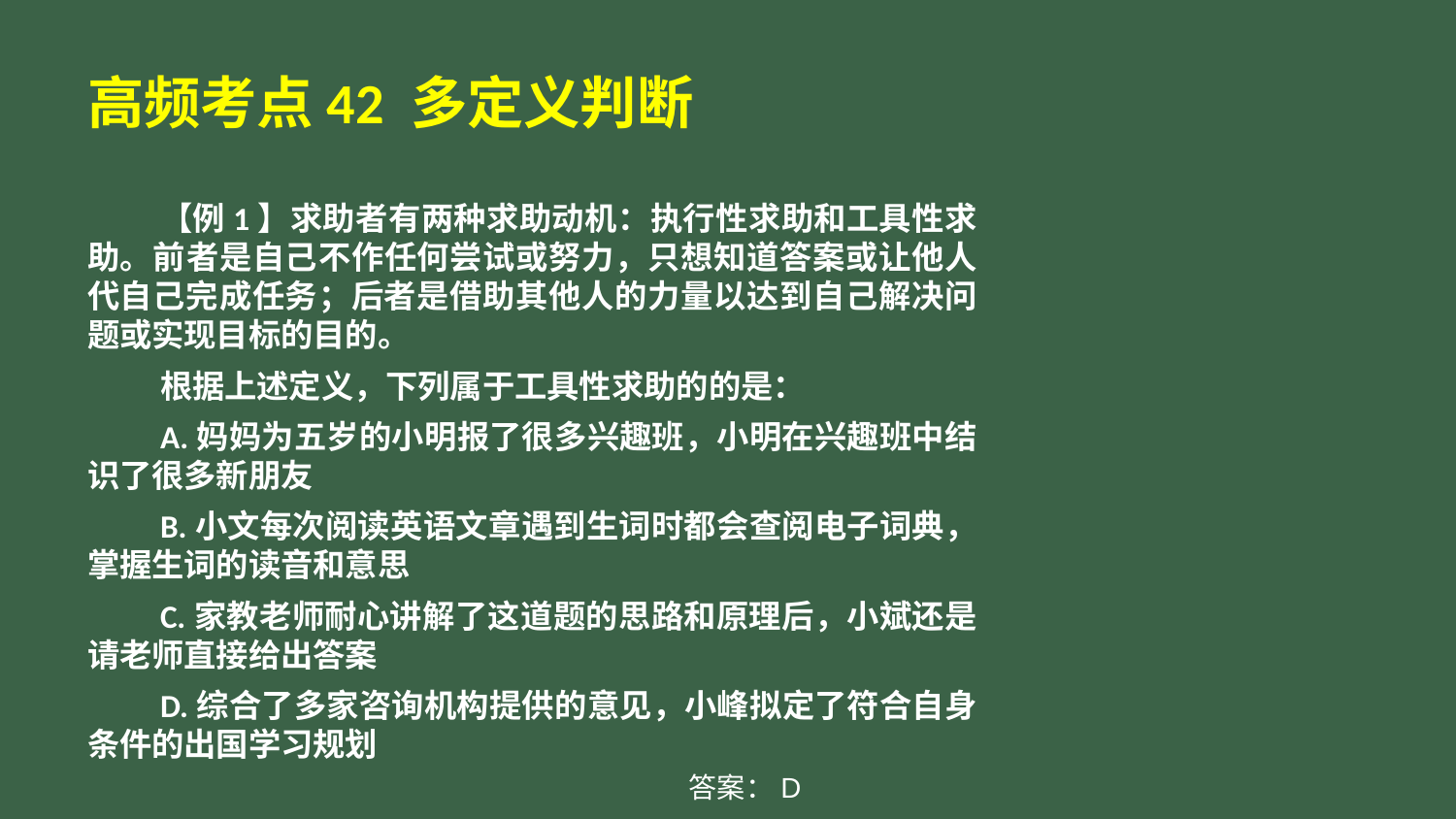

# 高频考点42 多定义判断
【例1】求助者有两种求助动机：执行性求助和工具性求助。前者是自己不作任何尝试或努力，只想知道答案或让他人代自己完成任务；后者是借助其他人的力量以达到自己解决问题或实现目标的目的。
根据上述定义，下列属于工具性求助的的是：
A.妈妈为五岁的小明报了很多兴趣班，小明在兴趣班中结识了很多新朋友
B.小文每次阅读英语文章遇到生词时都会查阅电子词典，掌握生词的读音和意思
C.家教老师耐心讲解了这道题的思路和原理后，小斌还是请老师直接给出答案
D.综合了多家咨询机构提供的意见，小峰拟定了符合自身条件的出国学习规划

答案：D